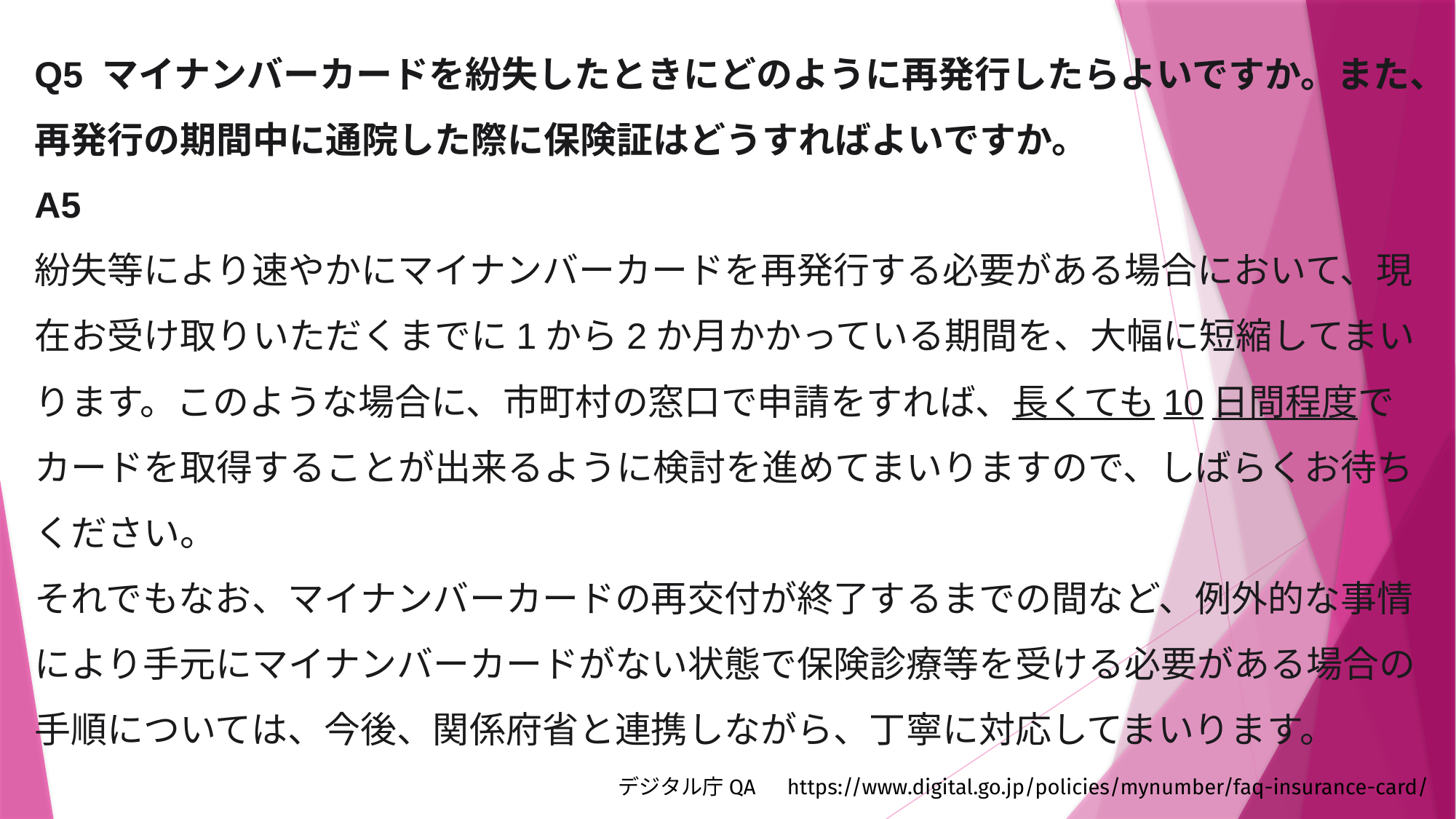

Q5 マイナンバーカードを紛失したときにどのように再発行したらよいですか。また、再発行の期間中に通院した際に保険証はどうすればよいですか。
A5
紛失等により速やかにマイナンバーカードを再発行する必要がある場合において、現在お受け取りいただくまでに1から2か月かかっている期間を、大幅に短縮してまいります。このような場合に、市町村の窓口で申請をすれば、長くても10日間程度でカードを取得することが出来るように検討を進めてまいりますので、しばらくお待ちください。
それでもなお、マイナンバーカードの再交付が終了するまでの間など、例外的な事情により手元にマイナンバーカードがない状態で保険診療等を受ける必要がある場合の手順については、今後、関係府省と連携しながら、丁寧に対応してまいります。
デジタル庁QA　https://www.digital.go.jp/policies/mynumber/faq-insurance-card/